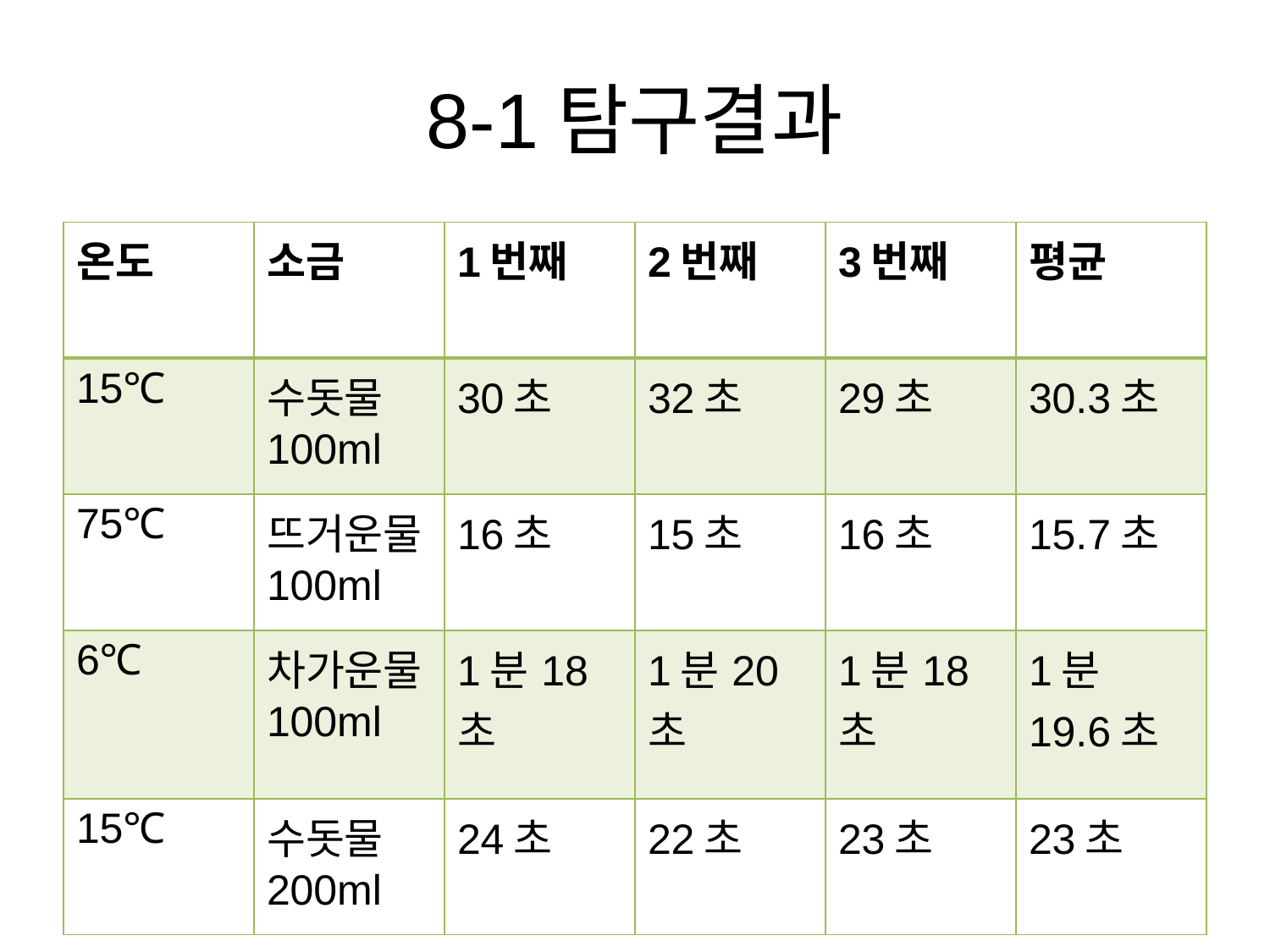

# 8-1탐구결과
| 온도 | 소금 | 1번째 | 2번째 | 3번째 | 평균 |
| --- | --- | --- | --- | --- | --- |
| 15℃ | 수돗물100ml | 30초 | 32초 | 29초 | 30.3초 |
| 75℃ | 뜨거운물100ml | 16초 | 15초 | 16초 | 15.7초 |
| 6℃ | 차가운물100ml | 1분18초 | 1분20초 | 1분18초 | 1분 19.6초 |
| 15℃ | 수돗물200ml | 24초 | 22초 | 23초 | 23초 |